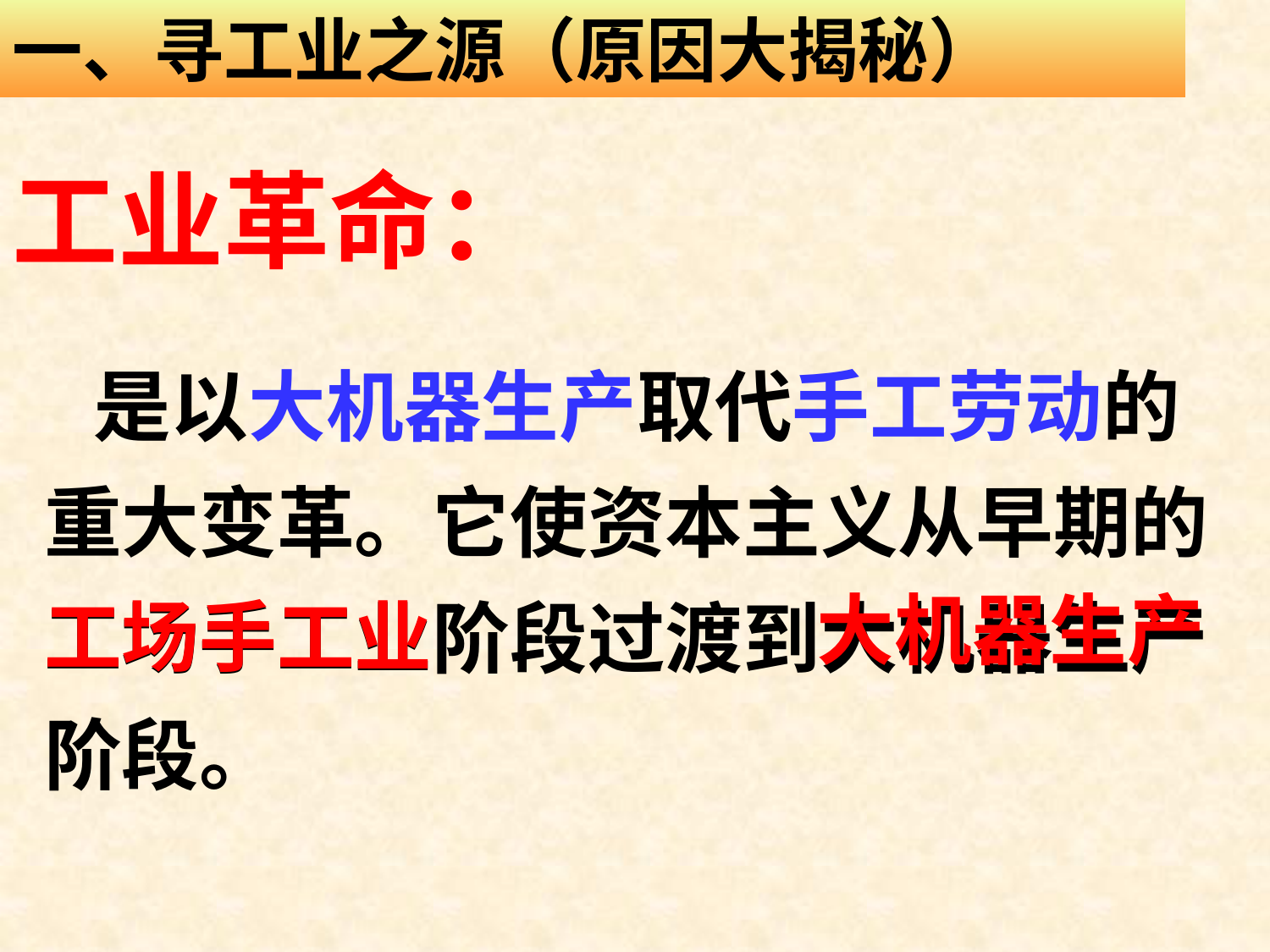

一、寻工业之源（原因大揭秘）
工业革命：
  是以大机器生产取代手工劳动的重大变革。它使资本主义从早期的工场手工业阶段过渡到大机器生产阶段。

大机器生产

工场手工业